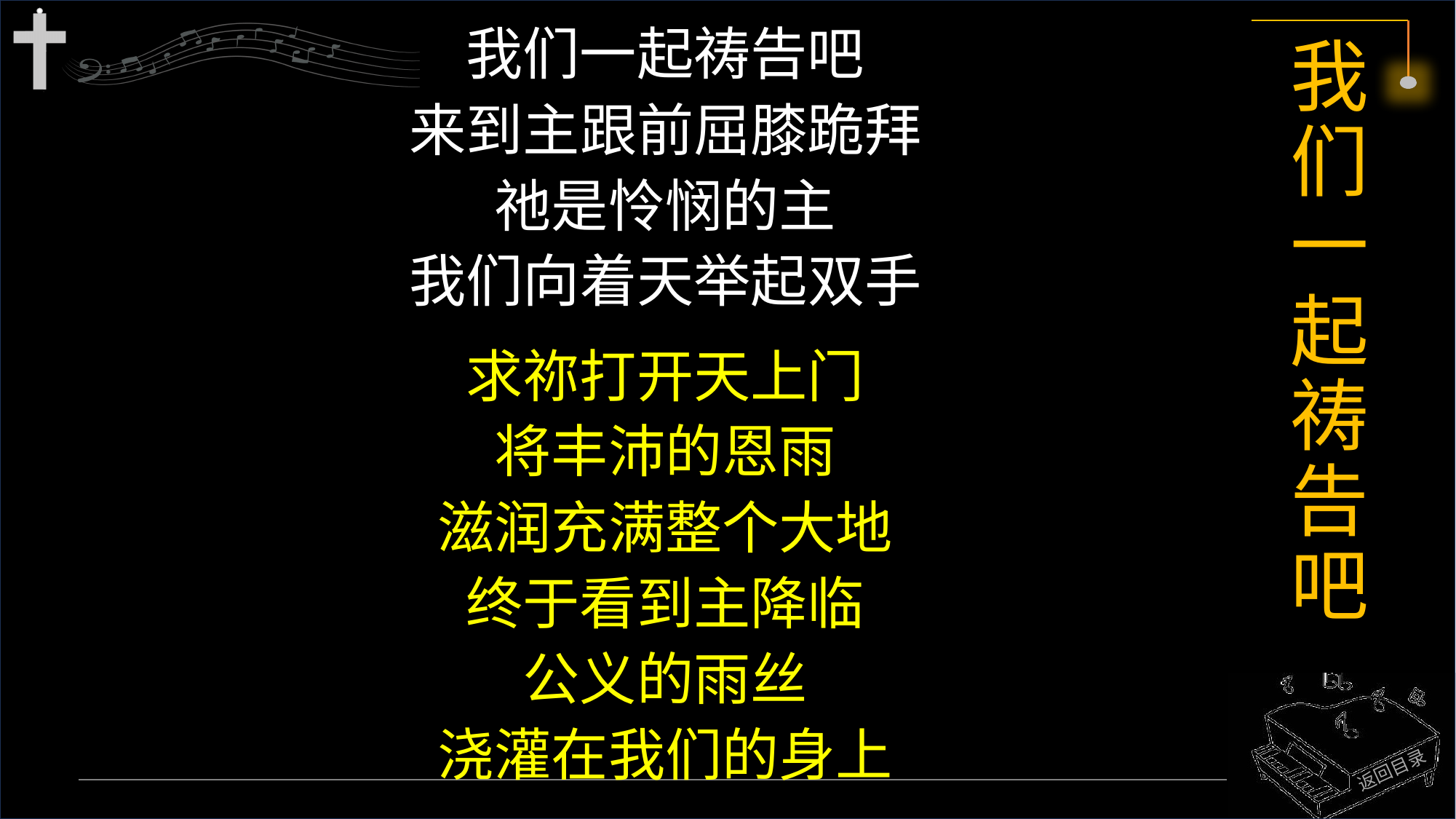

我们一起祷告吧
来到主跟前屈膝跪拜
祂是怜悯的主
我们向着天举起双手

求祢打开天上门
将丰沛的恩雨
滋润充满整个大地
终于看到主降临
公义的雨丝
浇灌在我们的身上
# 我们一起祷告吧